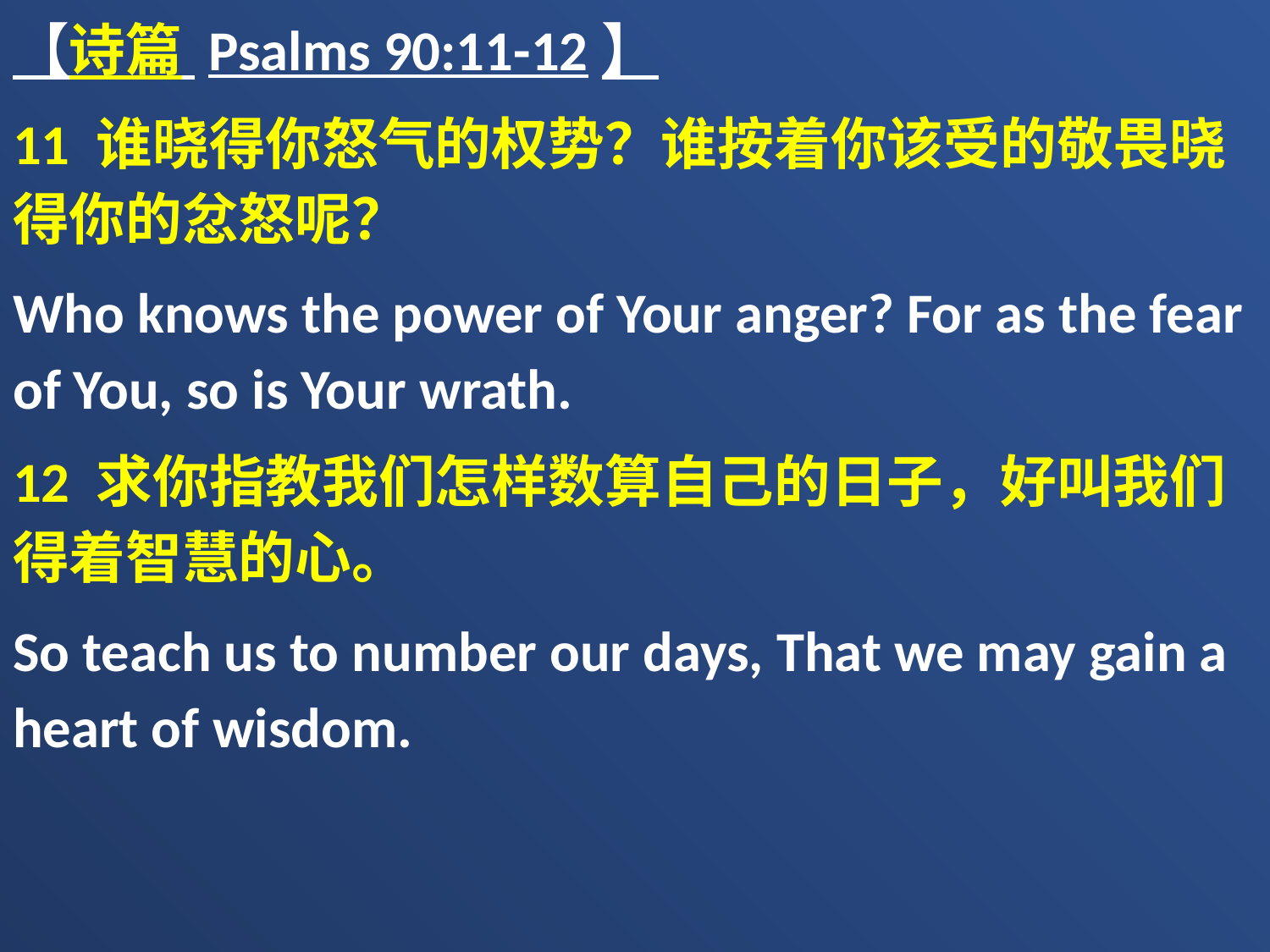

【诗篇 Psalms 90:11-12】
11 谁晓得你怒气的权势？谁按着你该受的敬畏晓得你的忿怒呢？
Who knows the power of Your anger? For as the fear of You, so is Your wrath.
12 求你指教我们怎样数算自己的日子，好叫我们得着智慧的心。
So teach us to number our days, That we may gain a heart of wisdom.